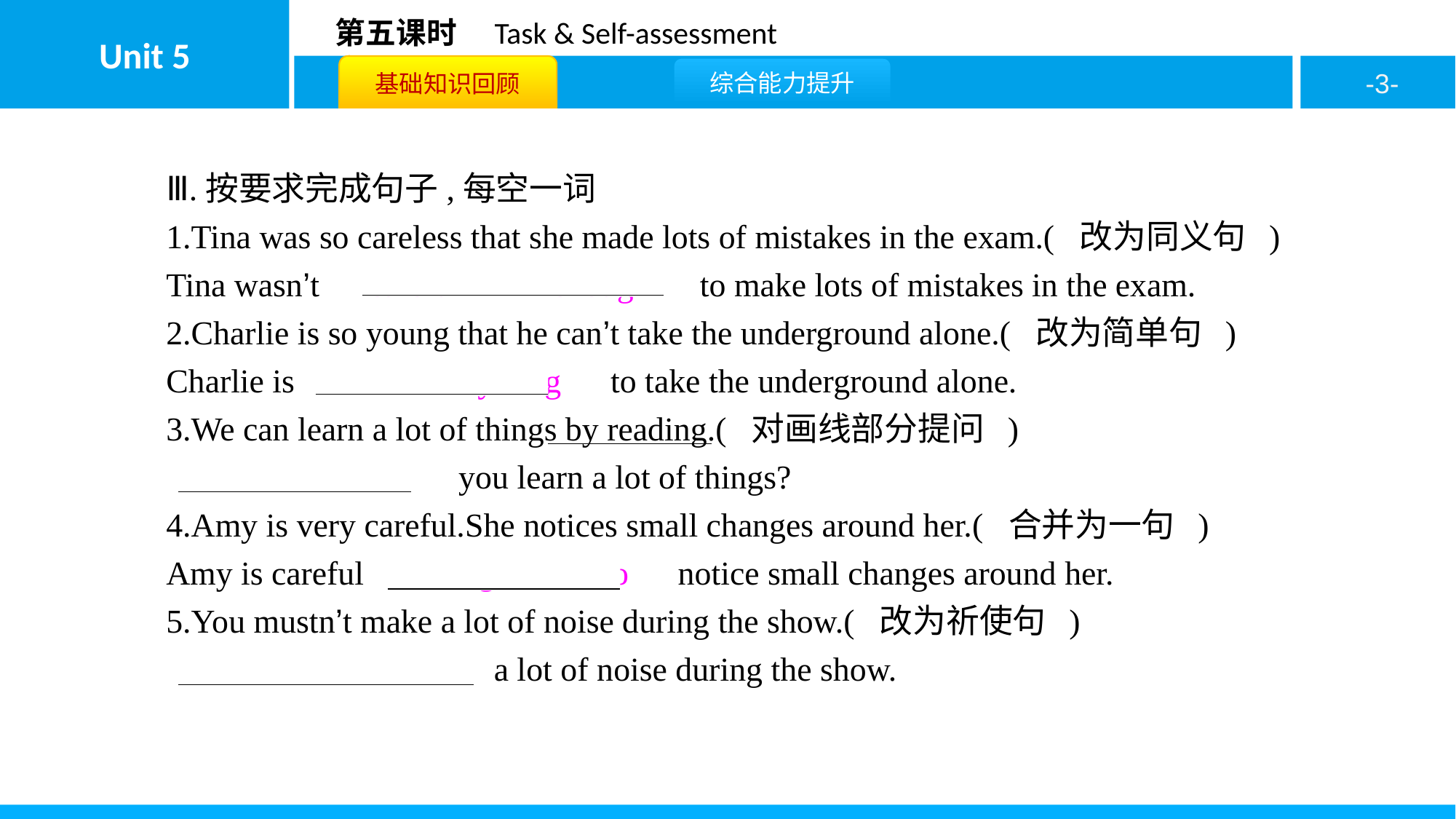

Ⅲ.按要求完成句子,每空一词
1.Tina was so careless that she made lots of mistakes in the exam.(  改为同义句  )
Tina wasn’t　careful　 　enough　to make lots of mistakes in the exam.
2.Charlie is so young that he can’t take the underground alone.(  改为简单句  )
Charlie is　too　 　young　to take the underground alone.
3.We can learn a lot of things by reading.(  对画线部分提问  )
　How　 　can　you learn a lot of things?
4.Amy is very careful.She notices small changes around her.(  合并为一句  )
Amy is careful　enough　 　to　notice small changes around her.
5.You mustn’t make a lot of noise during the show.(  改为祈使句  )
　Don’t　 　make　a lot of noise during the show.